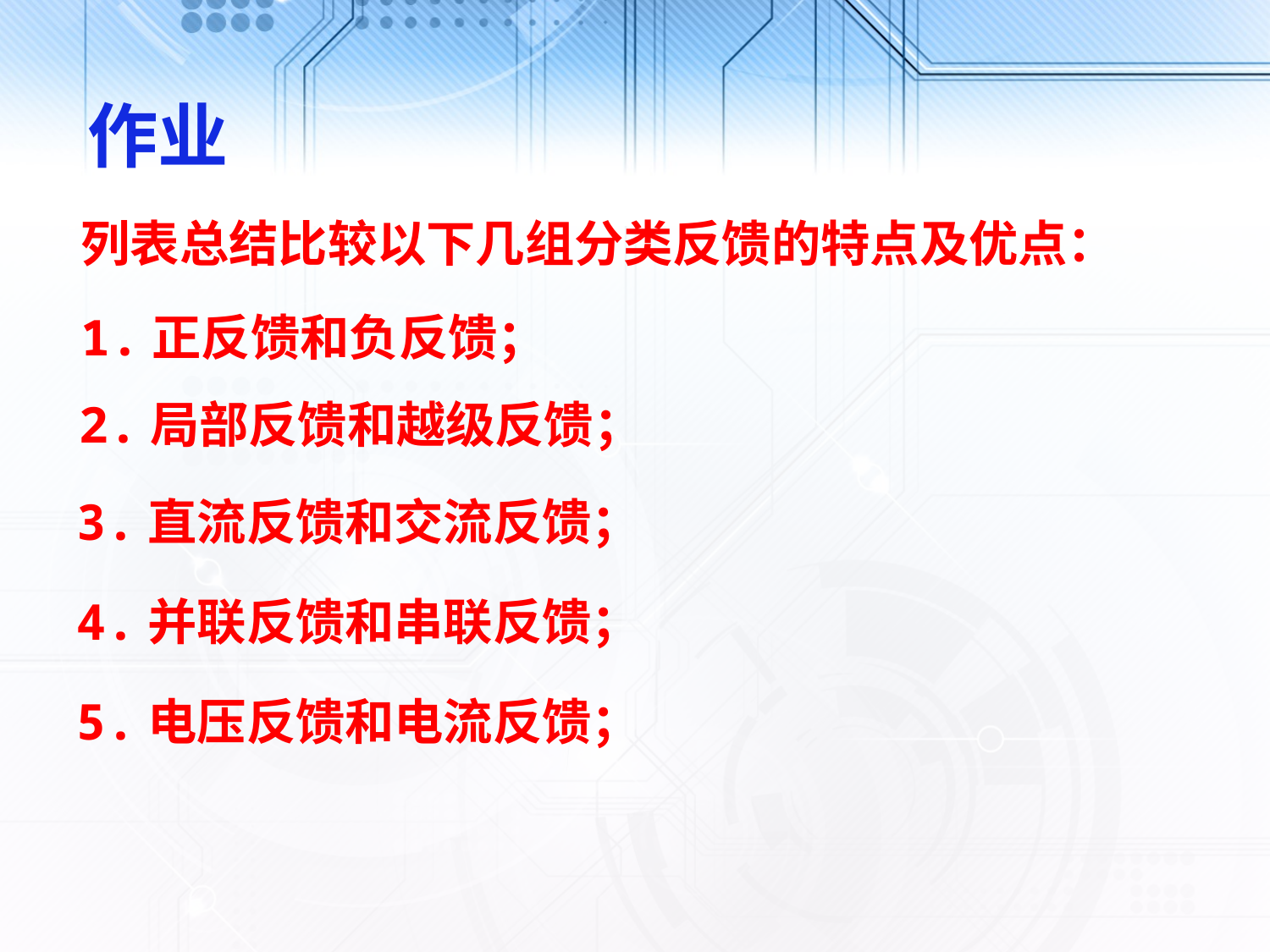

作业
列表总结比较以下几组分类反馈的特点及优点：
1.正反馈和负反馈；
2.局部反馈和越级反馈；
3.直流反馈和交流反馈；
4.并联反馈和串联反馈；
5.电压反馈和电流反馈；